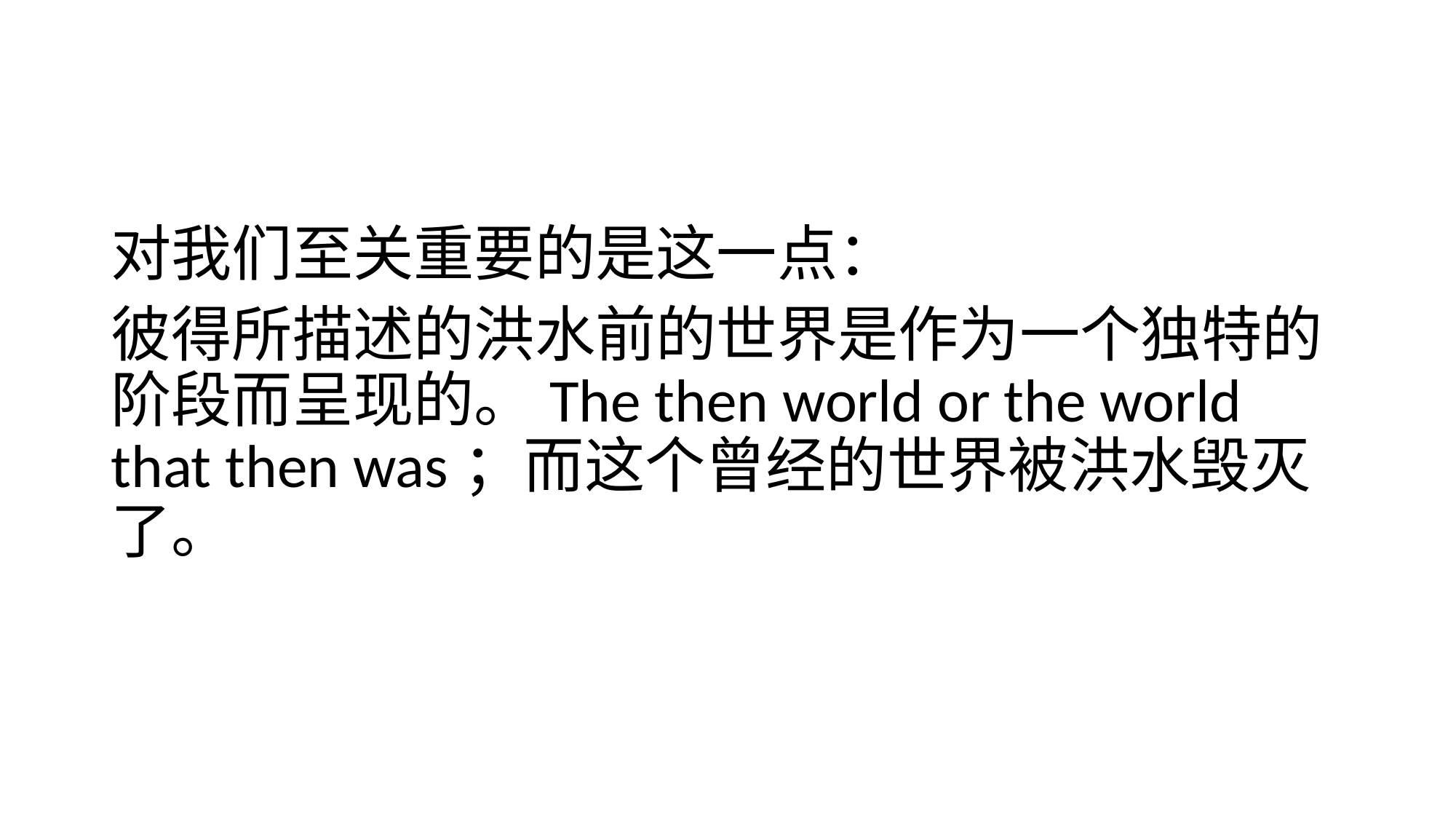

#
对我们至关重要的是这一点：
彼得所描述的洪水前的世界是作为一个独特的阶段而呈现的。The then world or the world that then was；而这个曾经的世界被洪水毁灭了。